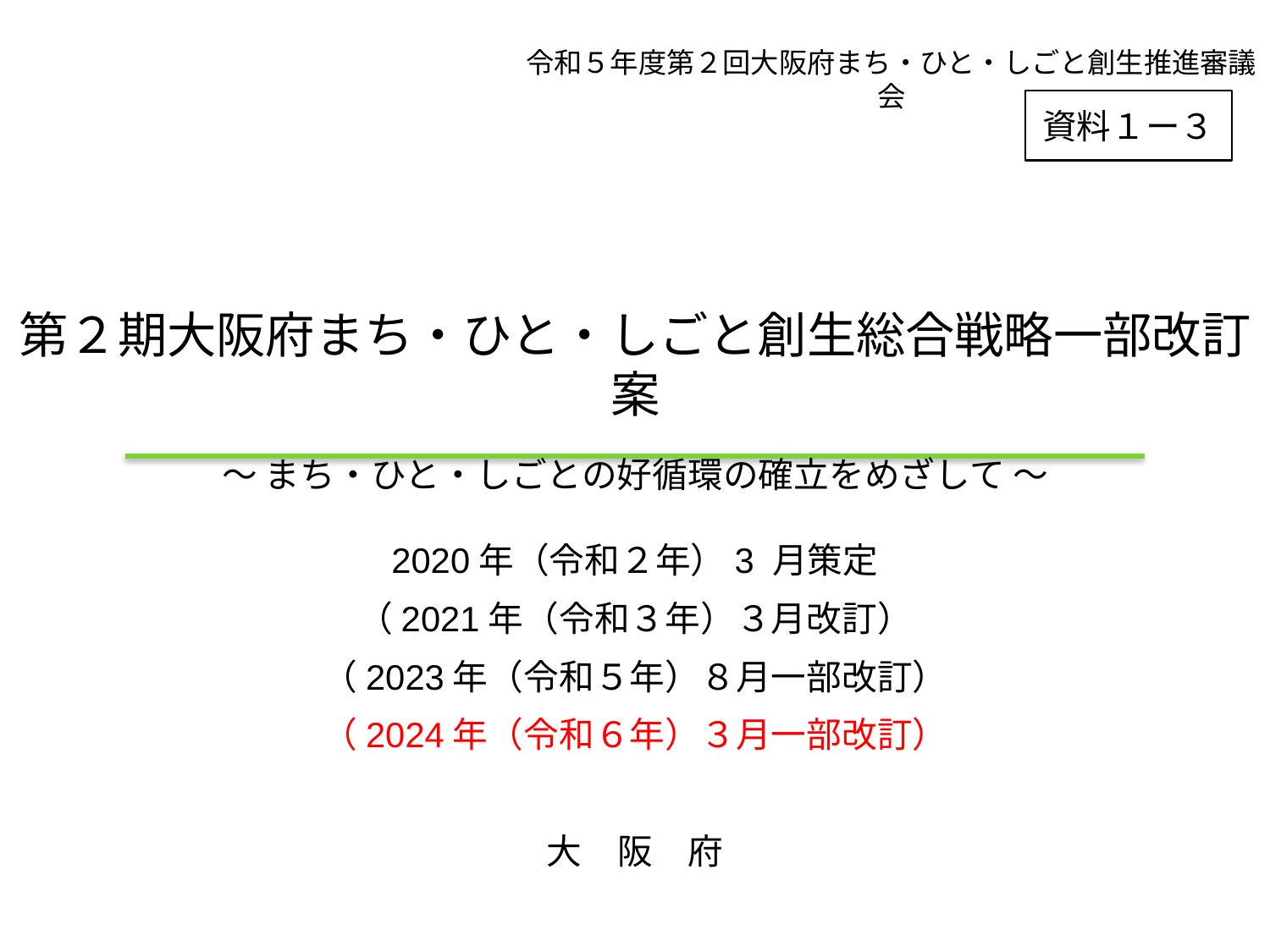

令和５年度第２回大阪府まち・ひと・しごと創生推進審議会
資料１ー３
第２期大阪府まち・ひと・しごと創生総合戦略一部改訂案

～ まち・ひと・しごとの好循環の確立をめざして ～
2020年（令和２年）3 月策定
（2021年（令和３年）３月改訂）
（2023年（令和５年）８月一部改訂）
（2024年（令和６年）３月一部改訂）

大　阪　府